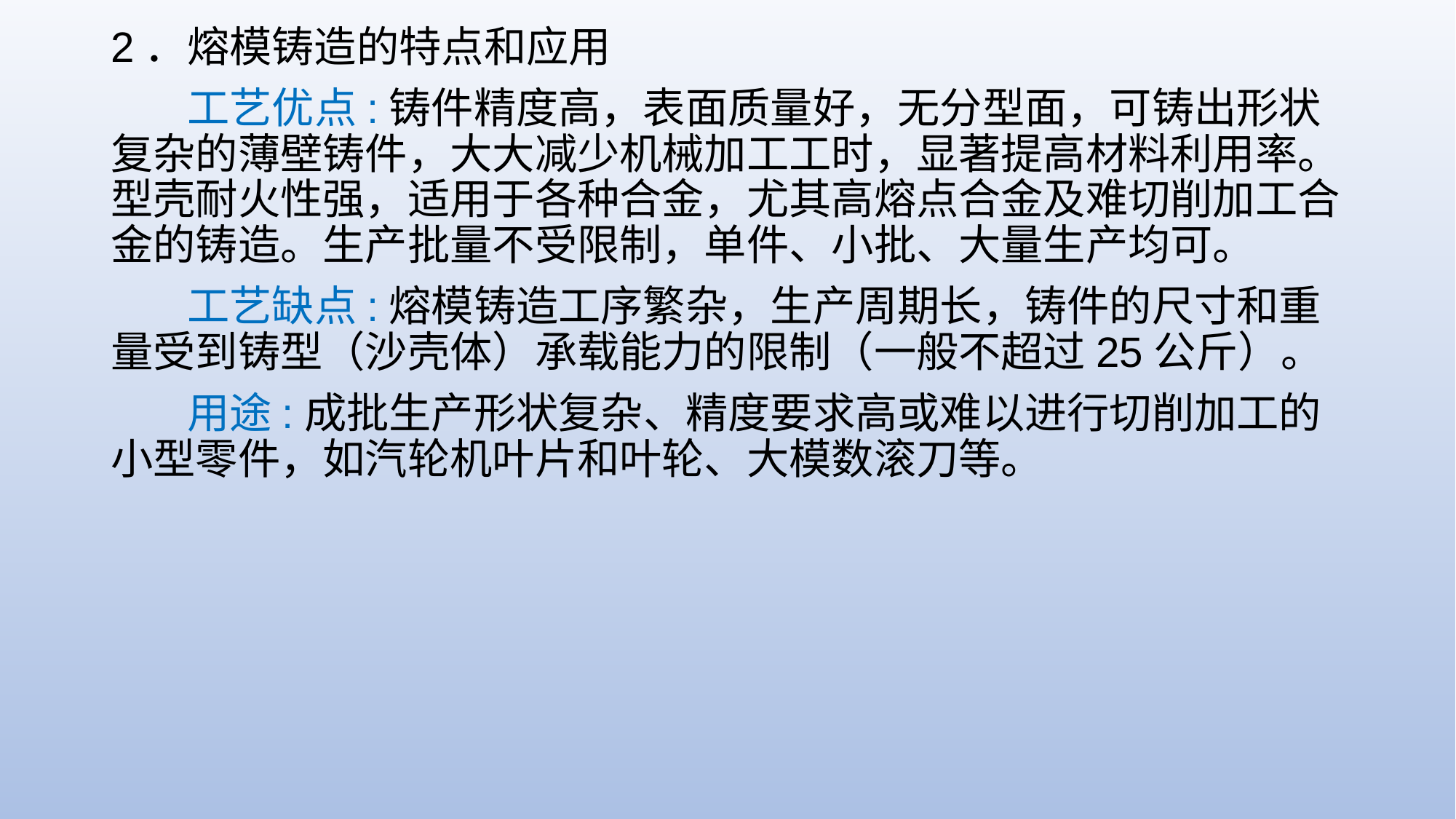

2．熔模铸造的特点和应用
       工艺优点:铸件精度高，表面质量好，无分型面，可铸出形状复杂的薄壁铸件，大大减少机械加工工时，显著提高材料利用率。型壳耐火性强，适用于各种合金，尤其高熔点合金及难切削加工合金的铸造。生产批量不受限制，单件、小批、大量生产均可。
       工艺缺点:熔模铸造工序繁杂，生产周期长，铸件的尺寸和重量受到铸型（沙壳体）承载能力的限制（一般不超过25公斤）。
       用途:成批生产形状复杂、精度要求高或难以进行切削加工的小型零件，如汽轮机叶片和叶轮、大模数滚刀等。